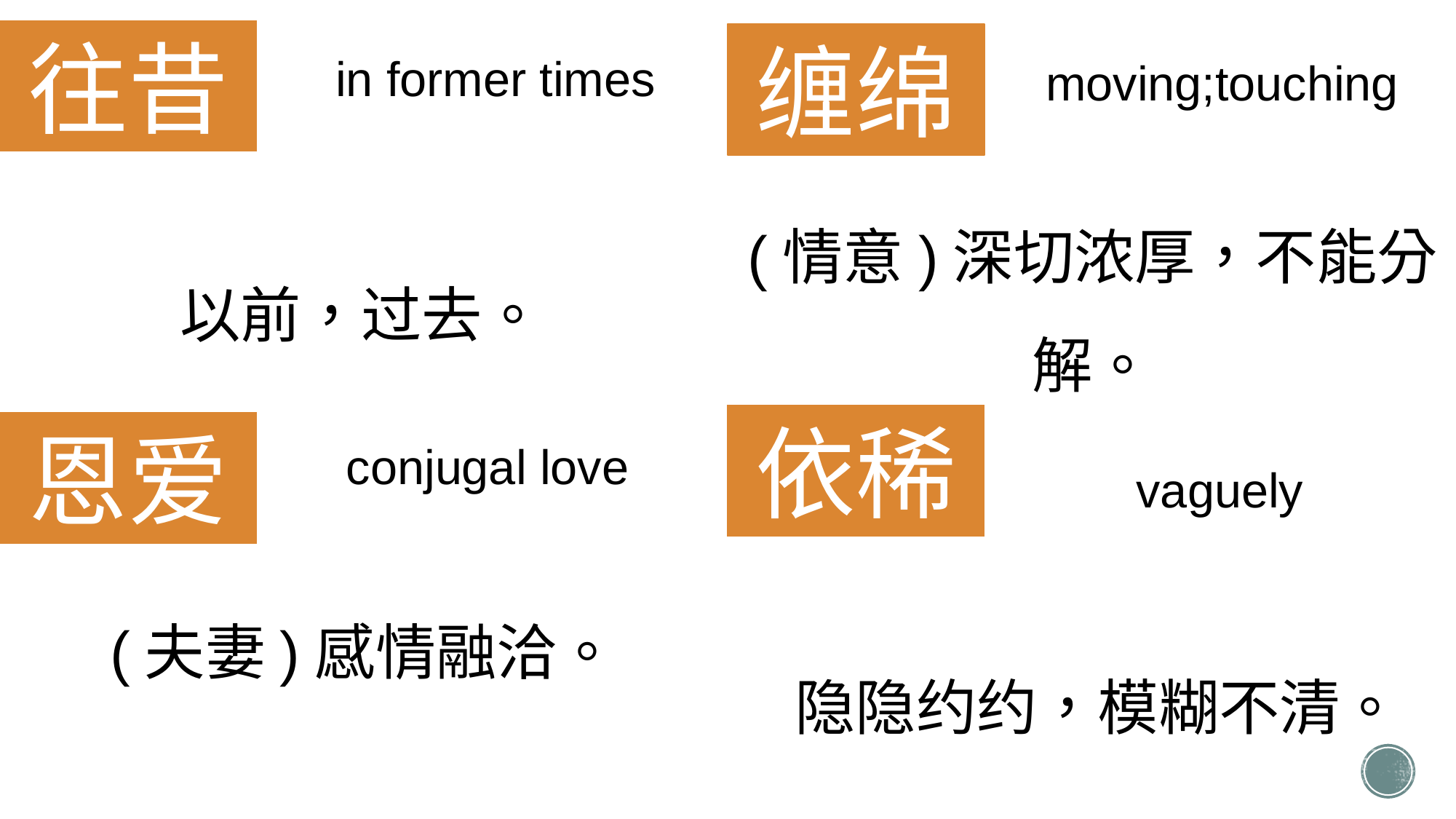

往昔
缠绵
in former times
moving;touching
(情意)深切浓厚，不能分解。
以前，过去。
依稀
恩爱
conjugal love
vaguely
(夫妻)感情融洽。
隐隐约约，模糊不清。